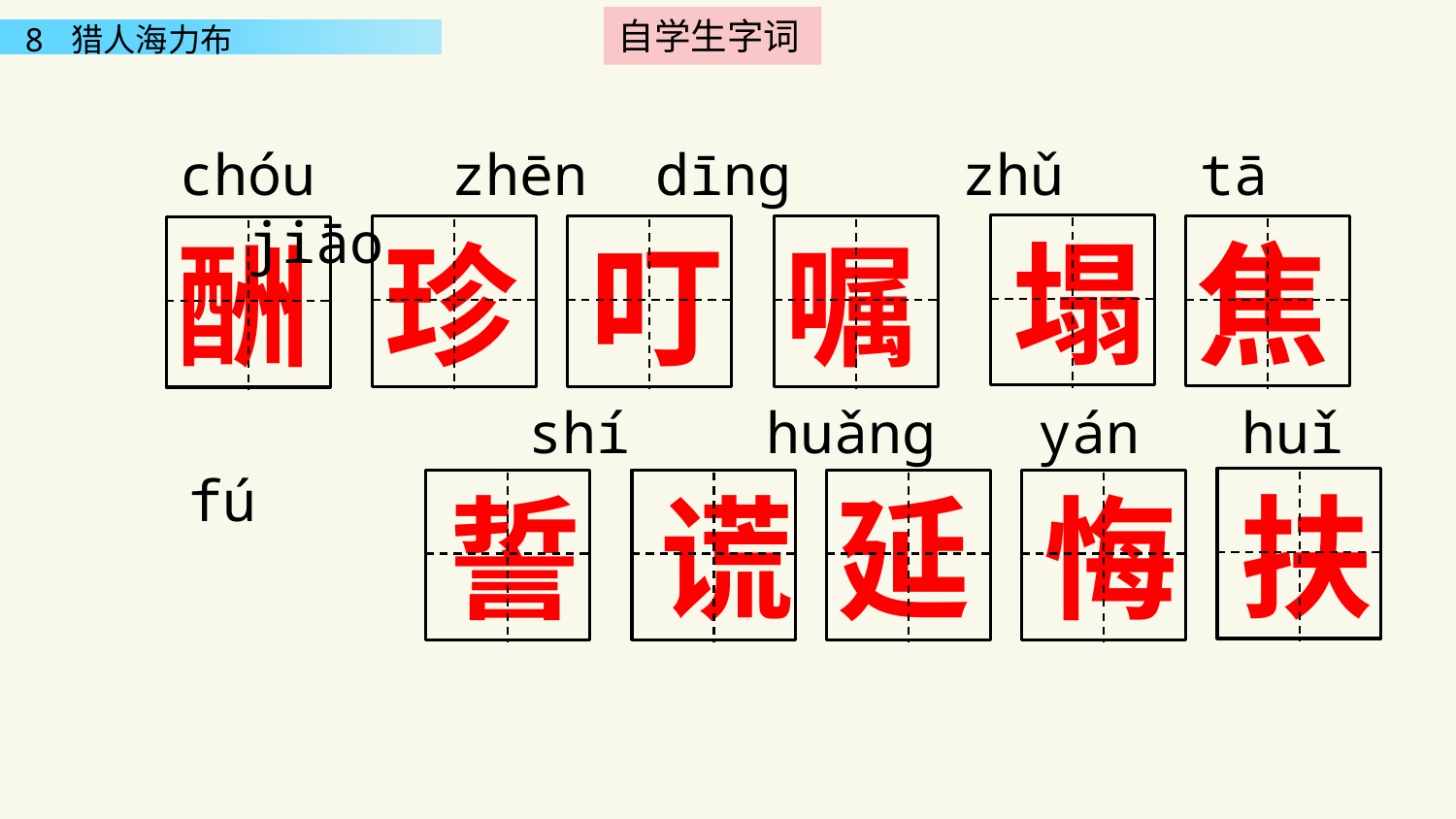

自学生字词
chóu    zhēn  dīng     zhǔ    tā     jiāo

塌
焦

酬
珍
叮
嘱
             shí    huǎng   yán   huǐ     fú

扶

誓
谎
延
悔